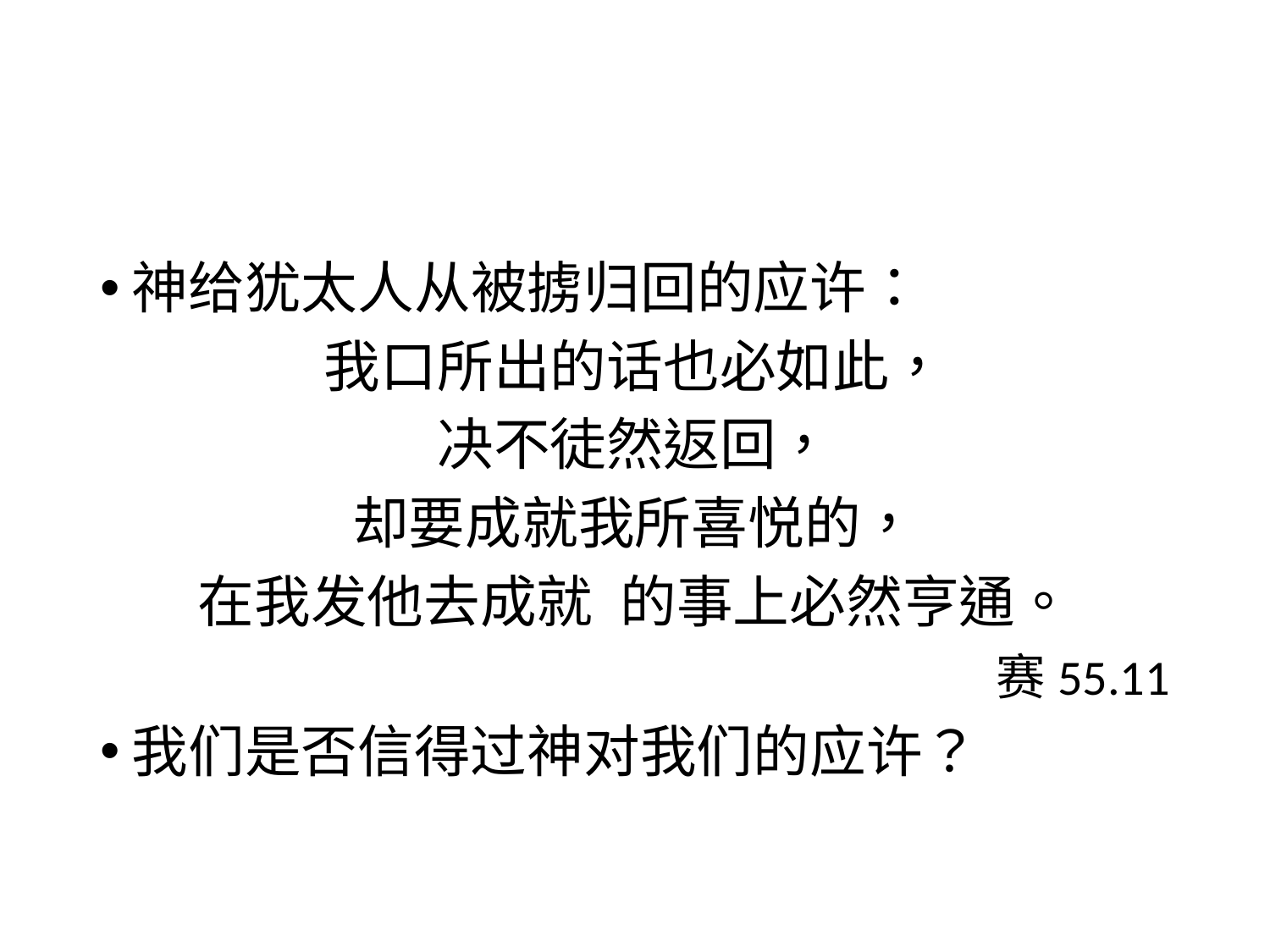

#
神给犹太人从被掳归回的应许：
我口所出的话也必如此，
决不徒然返回，
却要成就我所喜悦的，
在我发他去成就﻿﻿的事上必然亨通。
赛55.11
我们是否信得过神对我们的应许？